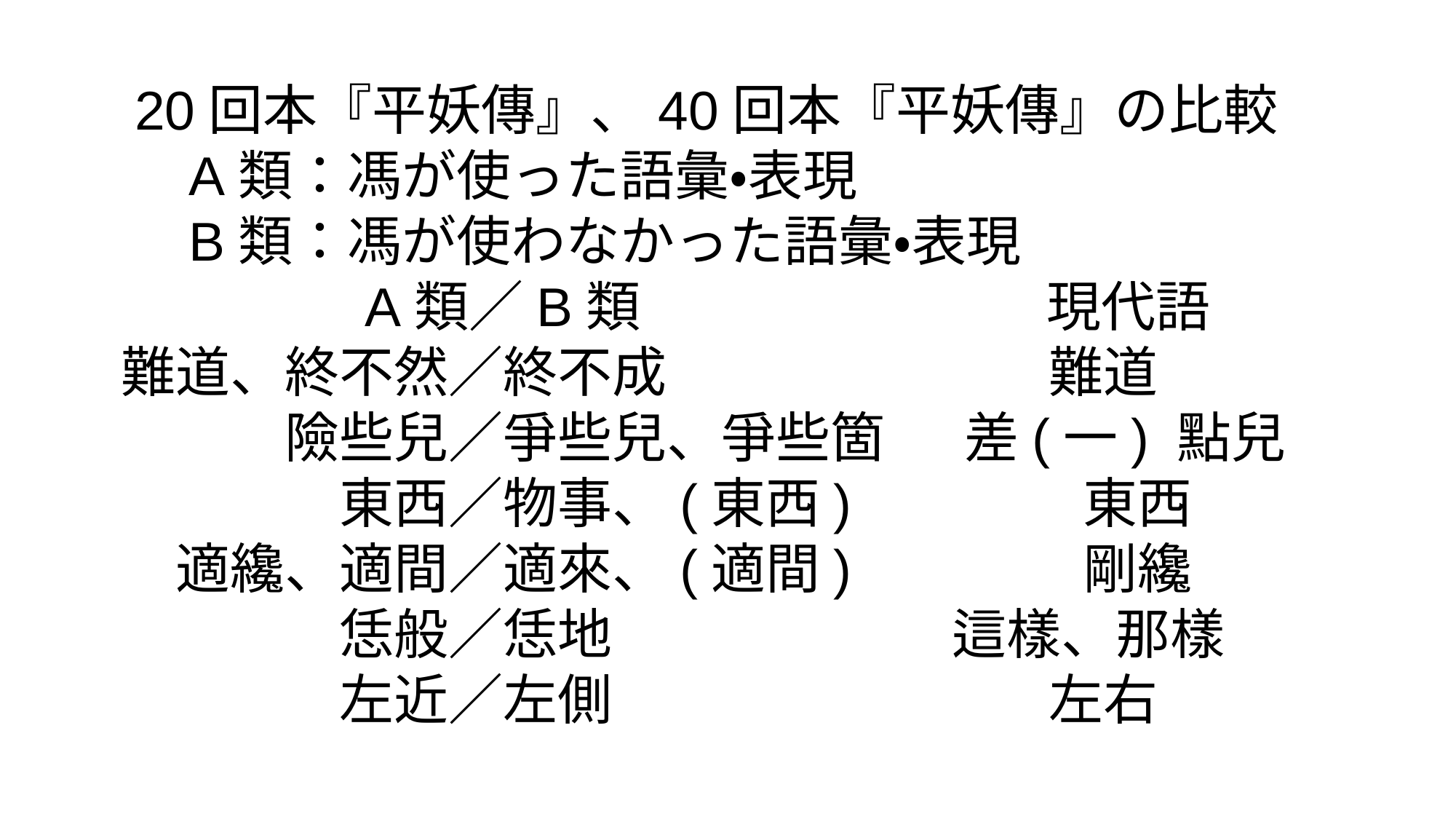

20回本『平妖傳』、40回本『平妖傳』の比較
　A類：馮が使った語彙・表現
　B類：馮が使わなかった語彙・表現
　　　　 A類／B類　　　　　　　  現代語
難道、終不然／終不成　　　　　　　難道
　　　險些兒／爭些兒、爭些箇　  差(一) 點兒
　　　　東西／物事、(東西)　　　　東西
　適纔、適間／適來、(適間)　　　　剛纔
　　　　恁般／恁地　　　　　　 這樣、那樣
　　　　左近／左側　　　　　　　　左右